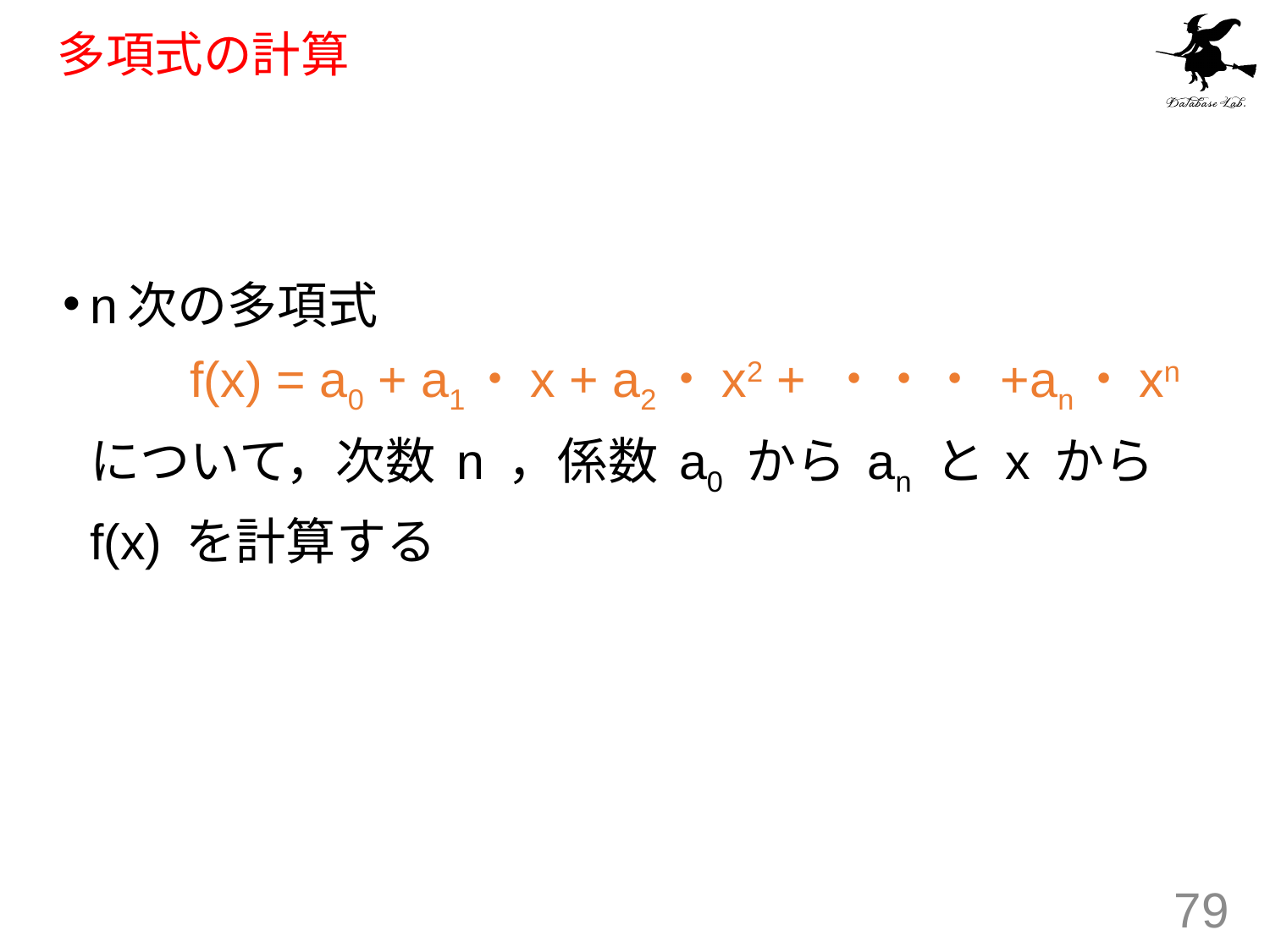

# 多項式の計算
n次の多項式
	f(x) = a0 + a1・x + a2・x2 + ・・・ +an・xn
について，次数 n ，係数 a0 から an と x からf(x) を計算する
79